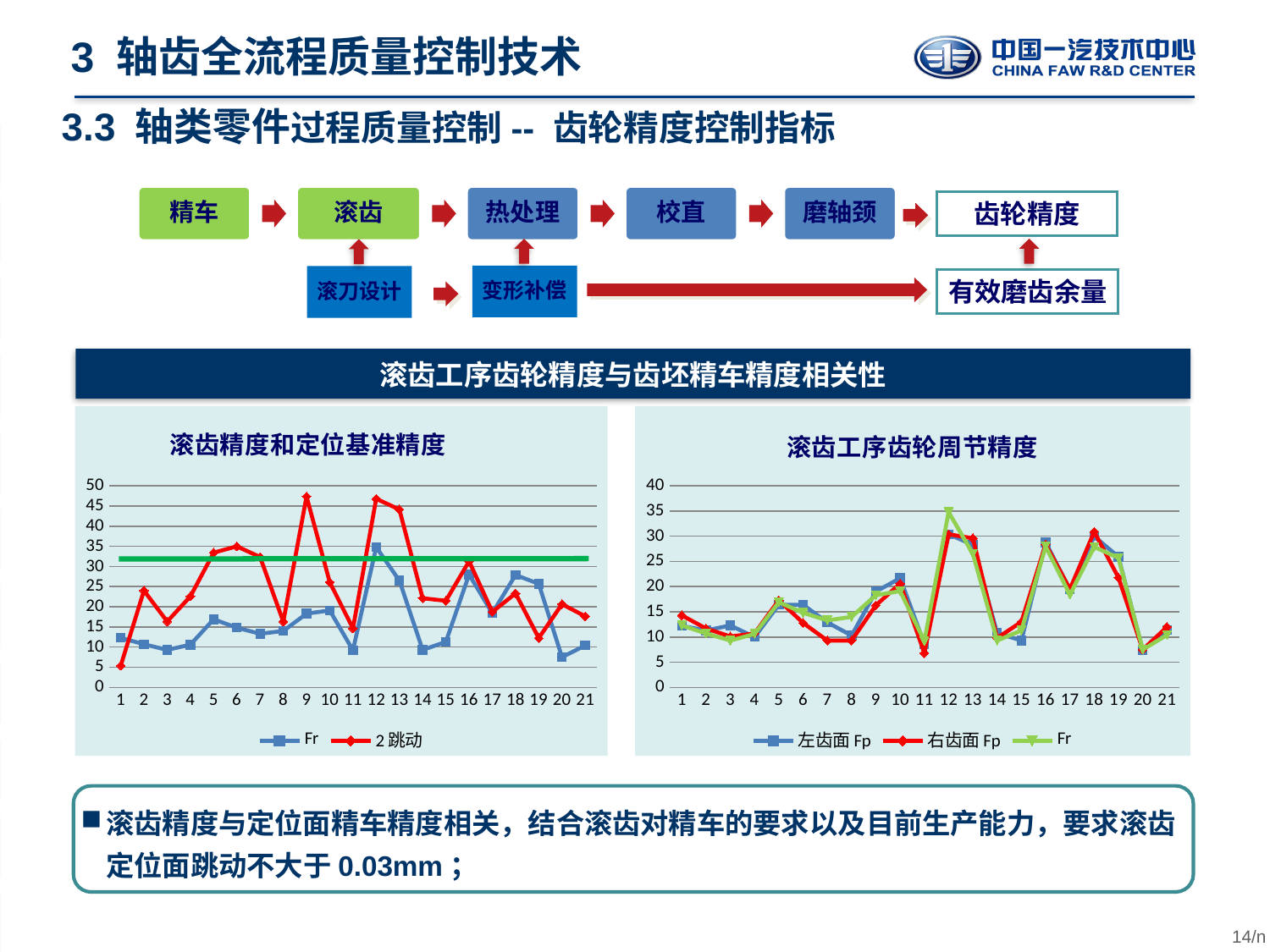

3 轴齿全流程质量控制技术
3.3 轴类零件过程质量控制-- 齿轮精度控制指标
精车

滚齿

热处理

校直

磨轴颈
齿轮精度

变形补偿

滚刀设计
有效磨齿余量

滚齿工序齿轮精度与齿坯精车精度相关性

### Chart: 滚齿精度和定位基准精度

| Category | Fr | 2跳动 |
|---|---|---|

### Chart: 滚齿工序齿轮周节精度

| Category | 左齿面Fp | 右齿面Fp | Fr |
|---|---|---|---|
滚齿精度与定位面精车精度相关，结合滚齿对精车的要求以及目前生产能力，要求滚齿定位面跳动不大于0.03mm；
14/n